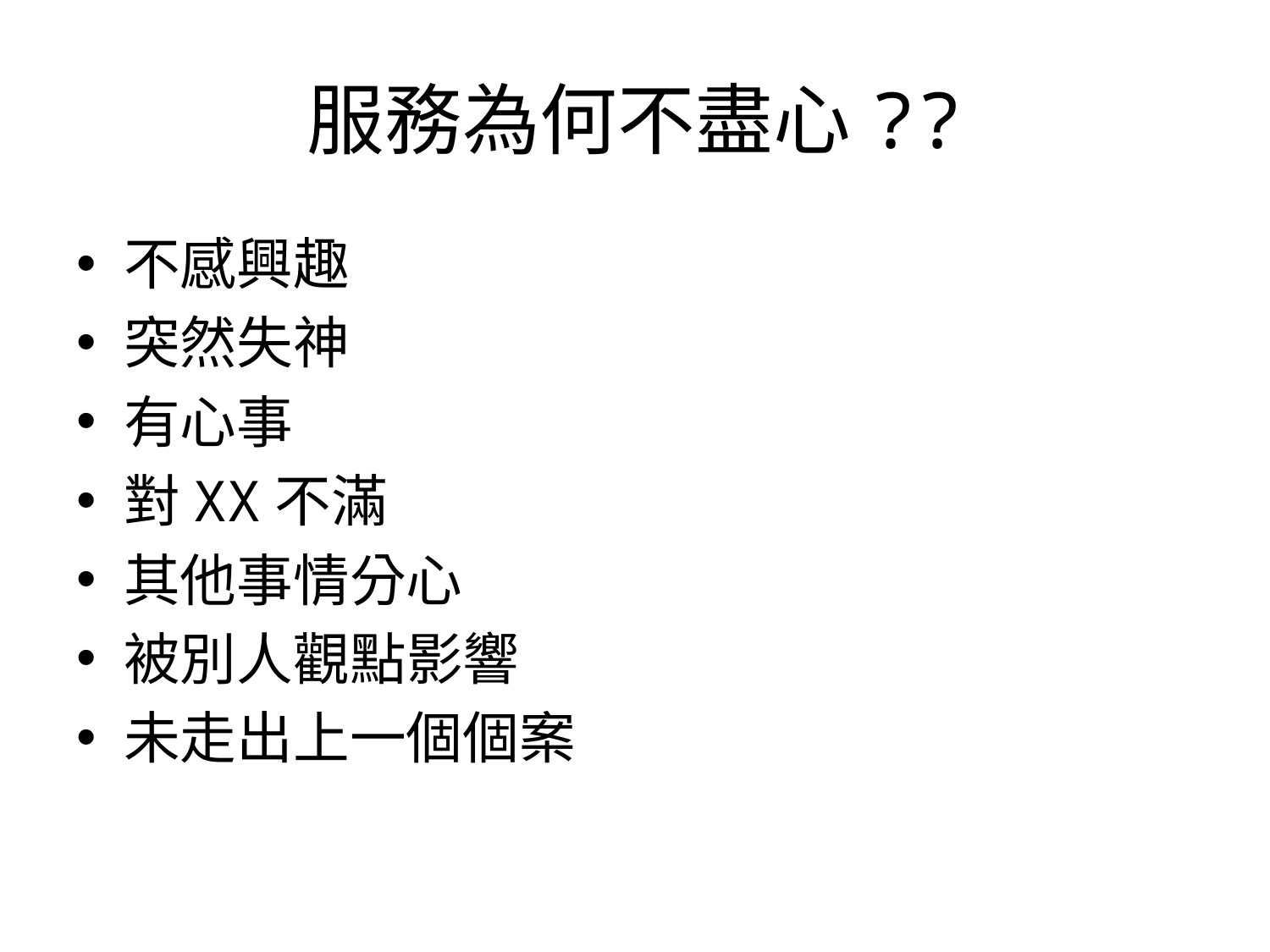

# 服務為何不盡心??
不感興趣
突然失神
有心事
對XX不滿
其他事情分心
被別人觀點影響
未走出上一個個案